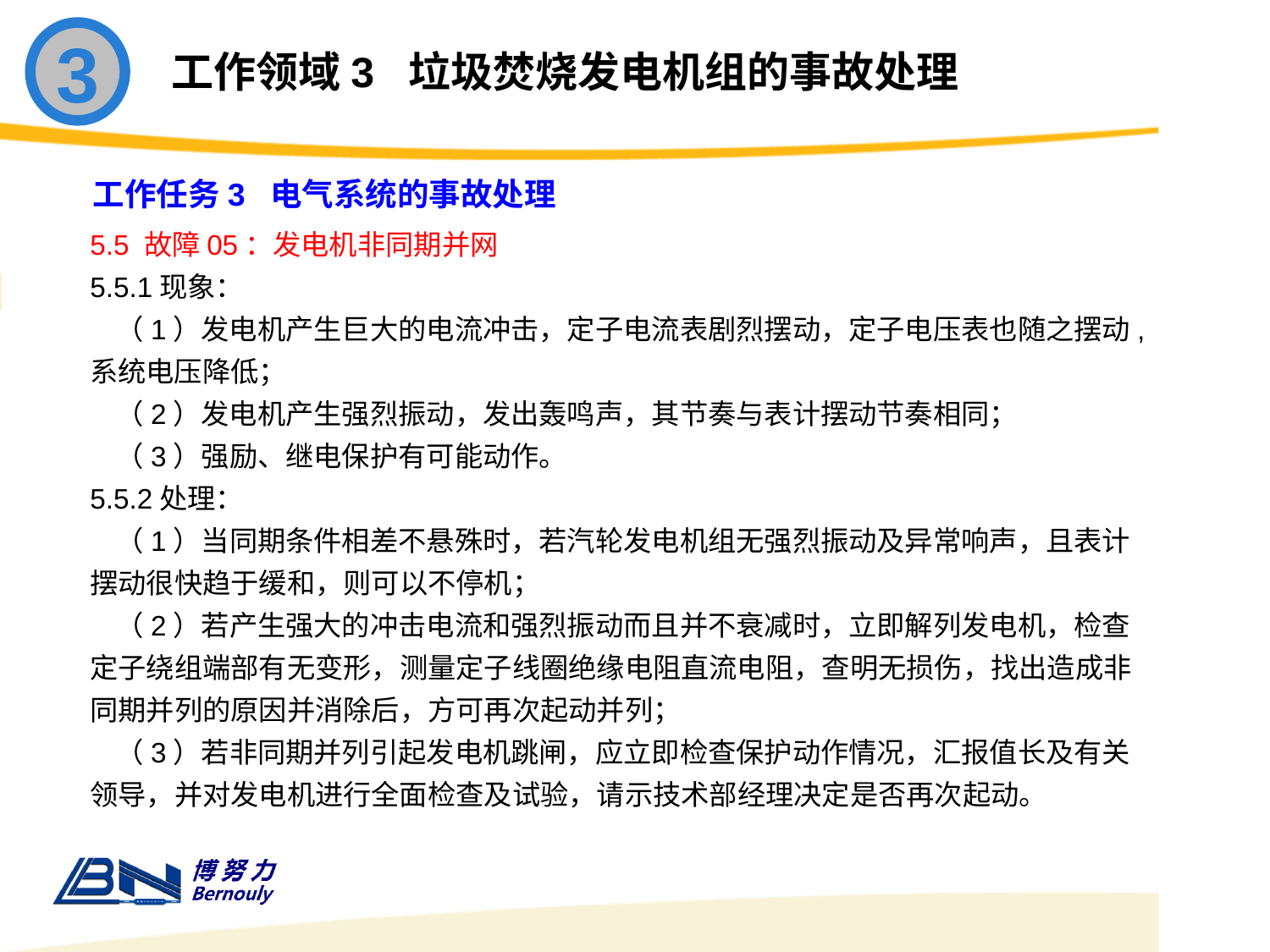

3
工作领域3  垃圾焚烧发电机组的事故处理
工作任务3  电气系统的事故处理
5.5 故障05：发电机非同期并网
5.5.1现象：
   （1）发电机产生巨大的电流冲击，定子电流表剧烈摆动，定子电压表也随之摆动, 系统电压降低；
   （2）发电机产生强烈振动，发出轰鸣声，其节奏与表计摆动节奏相同；
   （3）强励、继电保护有可能动作。
5.5.2处理：
   （1）当同期条件相差不悬殊时，若汽轮发电机组无强烈振动及异常响声，且表计摆动很快趋于缓和，则可以不停机；
   （2）若产生强大的冲击电流和强烈振动而且并不衰减时，立即解列发电机，检查定子绕组端部有无变形，测量定子线圈绝缘电阻直流电阻，查明无损伤，找出造成非同期并列的原因并消除后，方可再次起动并列；
   （3）若非同期并列引起发电机跳闸，应立即检查保护动作情况，汇报值长及有关领导，并对发电机进行全面检查及试验，请示技术部经理决定是否再次起动。